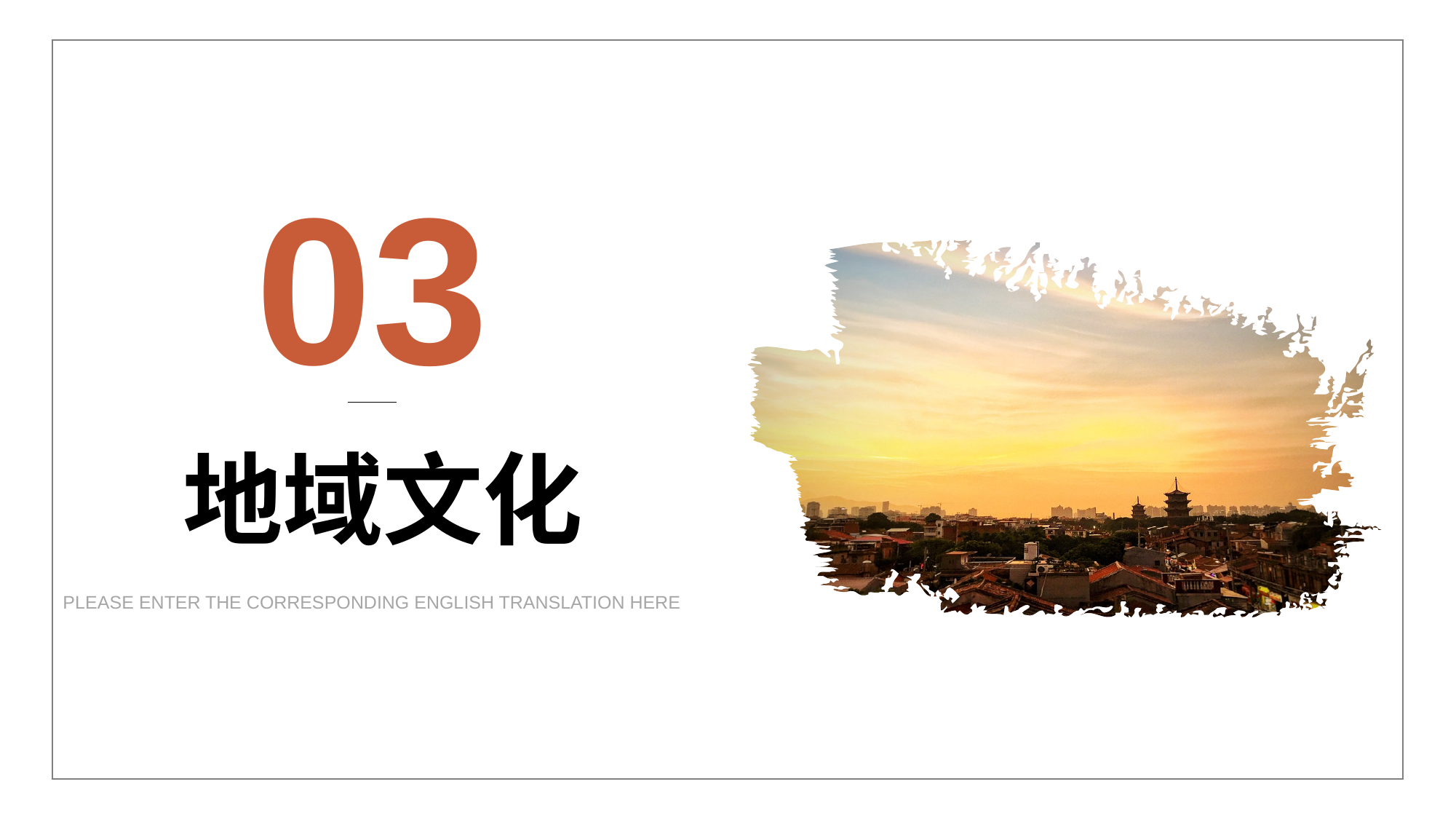

03

地域文化
PLEASE ENTER THE CORRESPONDING ENGLISH TRANSLATION HERE